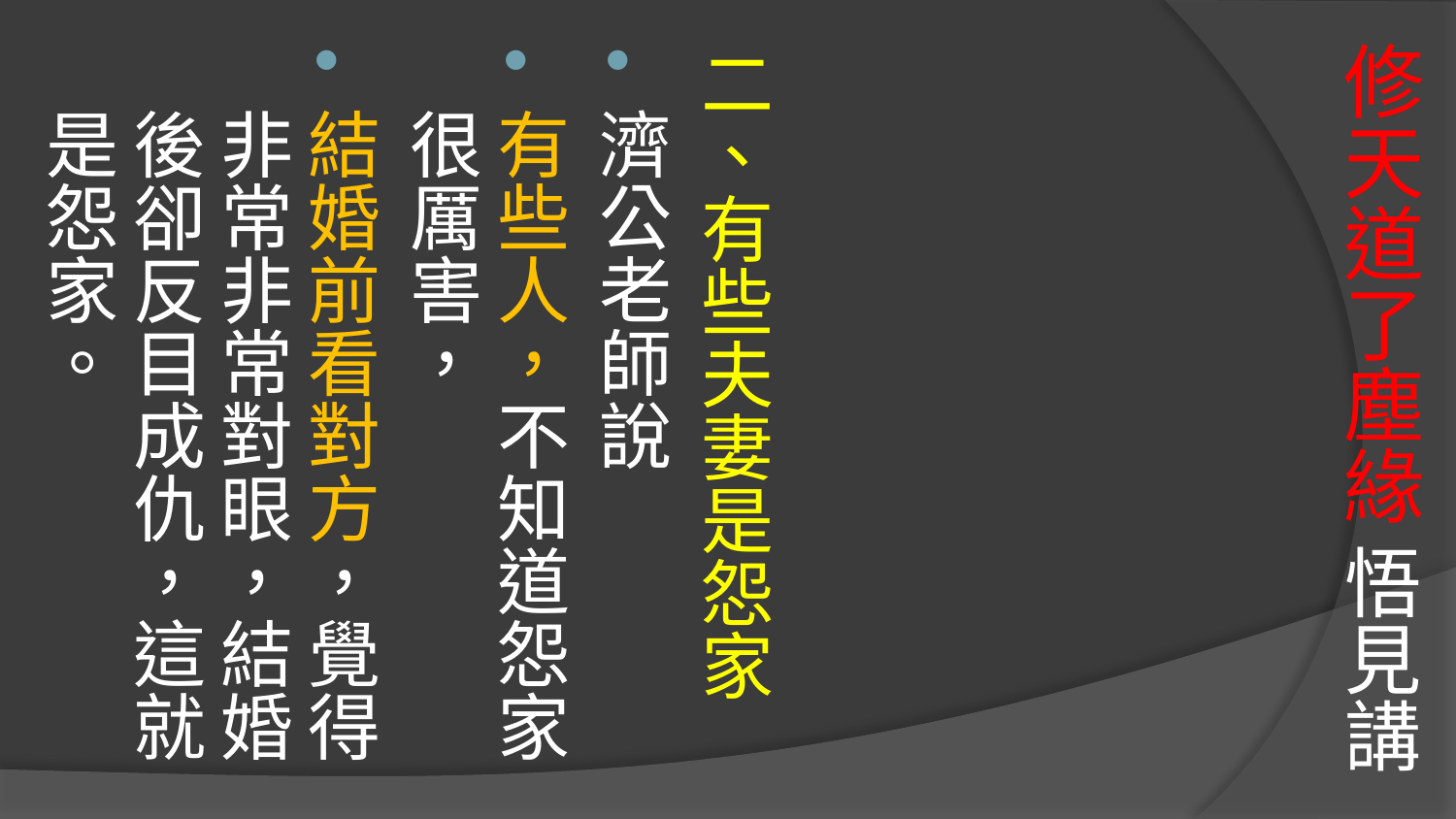

# 修天道了塵緣 悟見講
二、有些夫妻是怨家
濟公老師說
有些人，不知道怨家很厲害，
結婚前看對方，覺得非常非常對眼，結婚後卻反目成仇，這就是怨家。